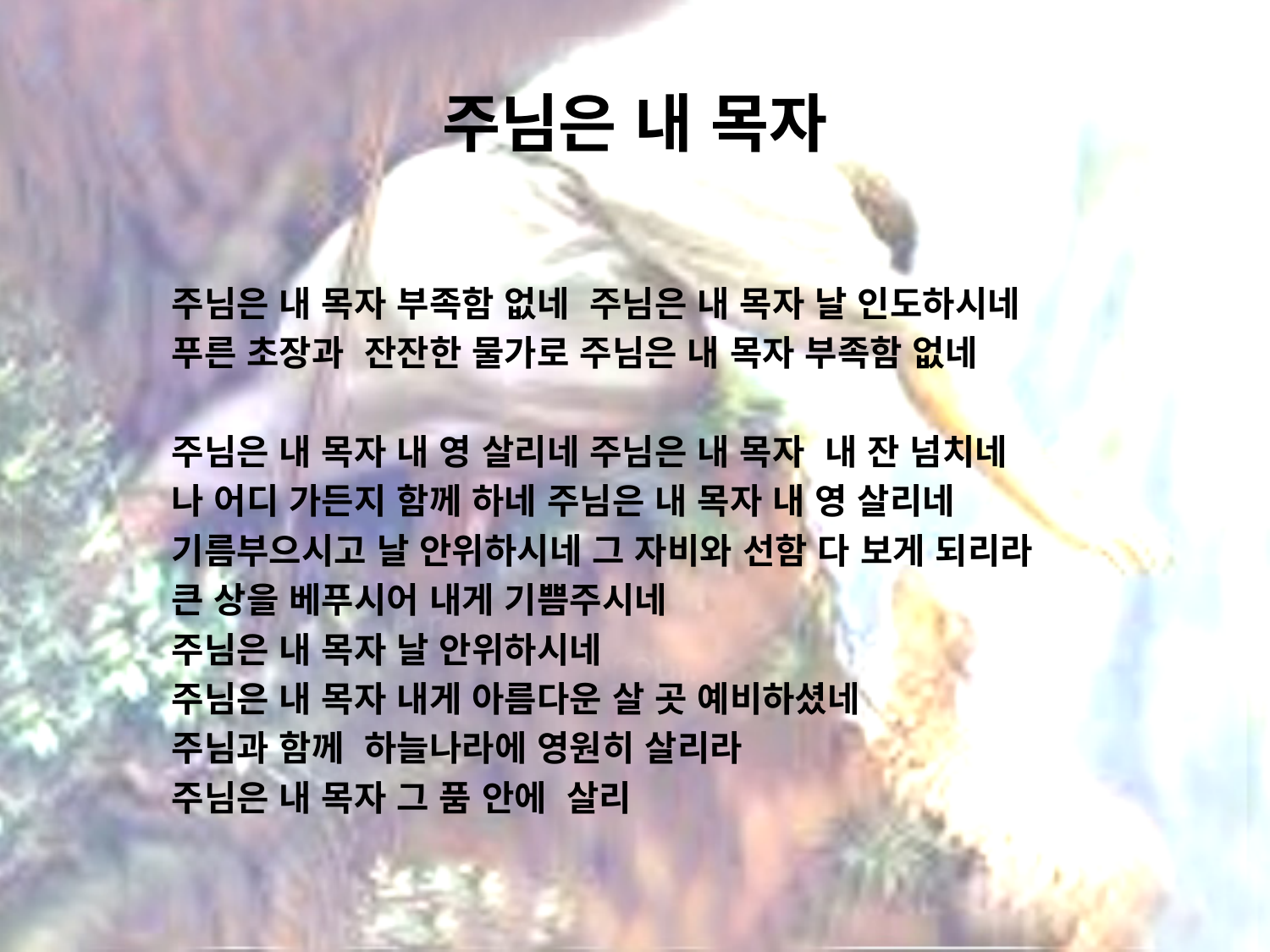

# 주님은 내 목자
주님은 내 목자 부족함 없네  주님은 내 목자 날 인도하시네
푸른 초장과  잔잔한 물가로 주님은 내 목자 부족함 없네

주님은 내 목자 내 영 살리네 주님은 내 목자  내 잔 넘치네
나 어디 가든지 함께 하네 주님은 내 목자 내 영 살리네
기름부으시고 날 안위하시네 그 자비와 선함 다 보게 되리라
큰 상을 베푸시어 내게 기쁨주시네
주님은 내 목자 날 안위하시네
주님은 내 목자 내게 아름다운 살 곳 예비하셨네
주님과 함께  하늘나라에 영원히 살리라
주님은 내 목자 그 품 안에  살리